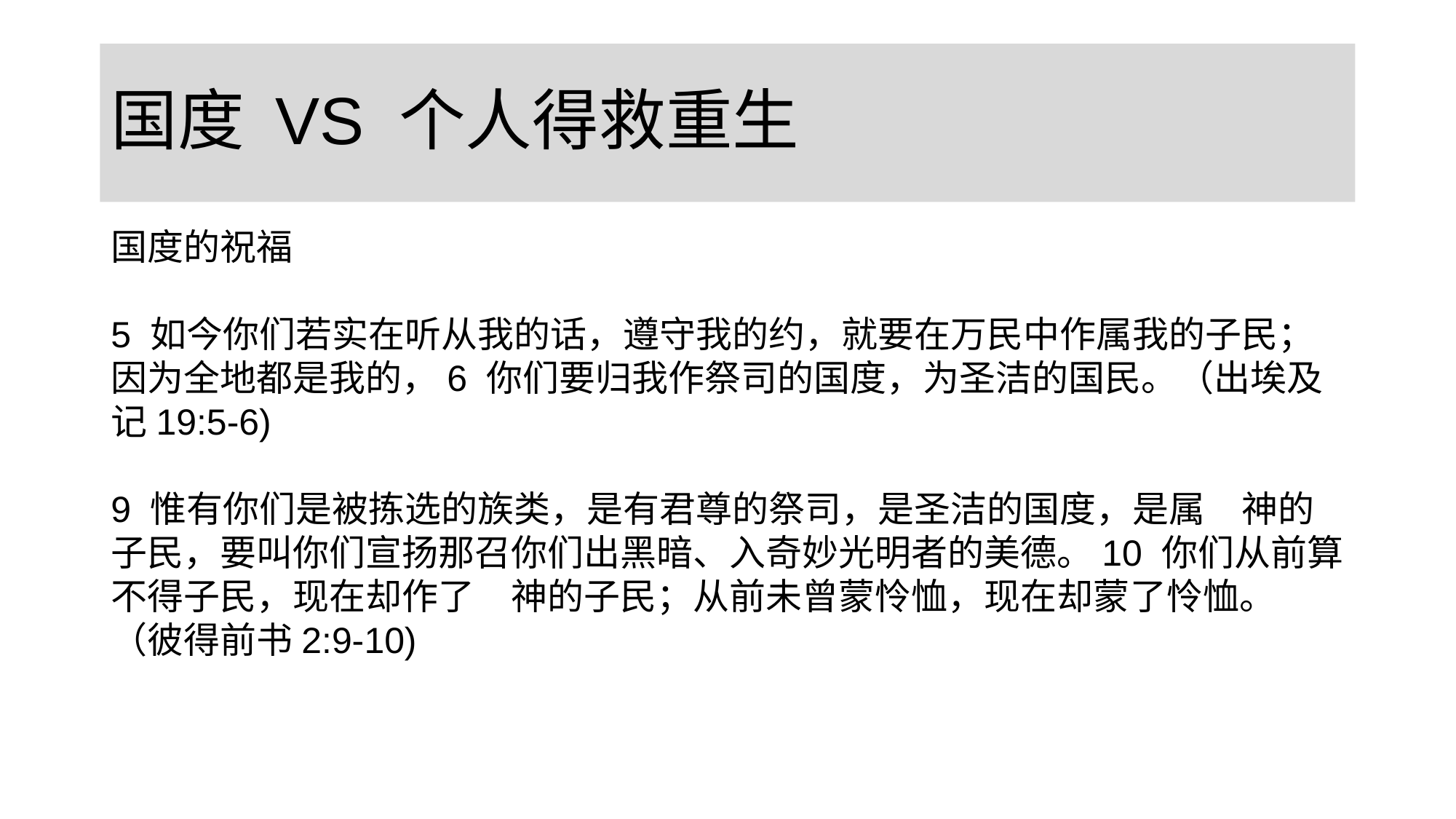

# 国度 VS 个人得救重生
国度的祝福

5 如今你们若实在听从我的话，遵守我的约，就要在万民中作属我的子民；因为全地都是我的，6 你们要归我作祭司的国度，为圣洁的国民。（出埃及记19:5-6)

9 惟有你们是被拣选的族类，是有君尊的祭司，是圣洁的国度，是属　神的子民，要叫你们宣扬那召你们出黑暗、入奇妙光明者的美德。10 你们从前算不得子民，现在却作了　神的子民；从前未曾蒙怜恤，现在却蒙了怜恤。（彼得前书2:9-10)